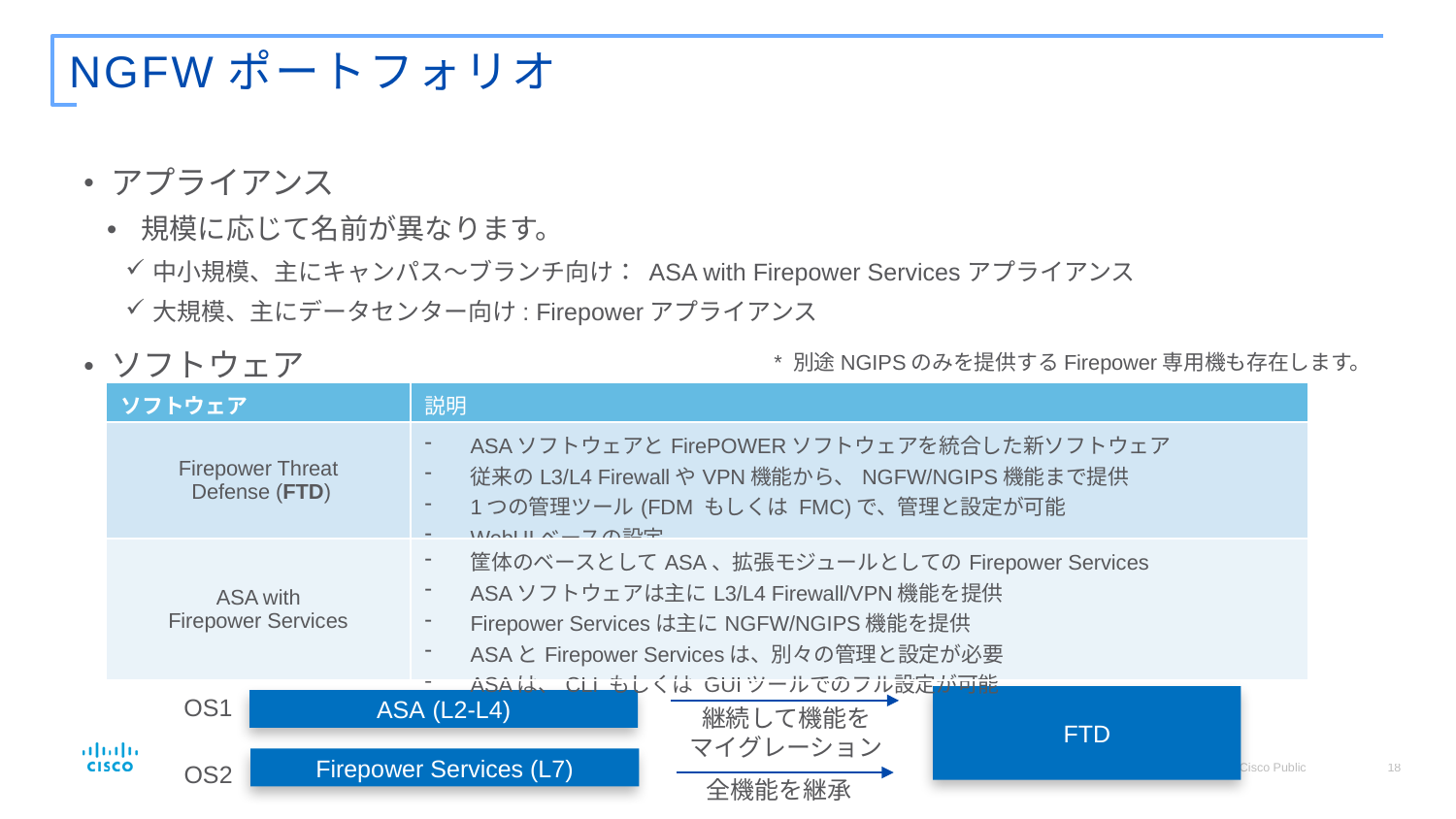

# NGFWポートフォリオ
アプライアンス
規模に応じて名前が異なります。
中小規模、主にキャンパス～ブランチ向け： ASA with Firepower Servicesアプライアンス
大規模、主にデータセンター向け: Firepowerアプライアンス
ソフトウェア
* 別途NGIPSのみを提供するFirepower専用機も存在します。
| ソフトウェア | 説明 |
| --- | --- |
| Firepower Threat  Defense (FTD) | ASAソフトウェアとFirePOWERソフトウェアを統合した新ソフトウェア 従来のL3/L4 FirewallやVPN機能から、NGFW/NGIPS機能まで提供 1つの管理ツール(FDM もしくは FMC)で、管理と設定が可能 WebUIベースの設定 |
| ASA with Firepower Services | 筐体のベースとしてASA、拡張モジュールとしてのFirepower Services ASAソフトウェアは主にL3/L4 Firewall/VPN機能を提供 Firepower Servicesは主にNGFW/NGIPS機能を提供 ASAとFirepower Servicesは、別々の管理と設定が必要 ASAは、CLI もしくは GUIツールでのフル設定が可能 |
FTD
OS1
ASA (L2-L4)
継続して機能を
マイグレーション
Firepower Services (L7)
OS2
全機能を継承